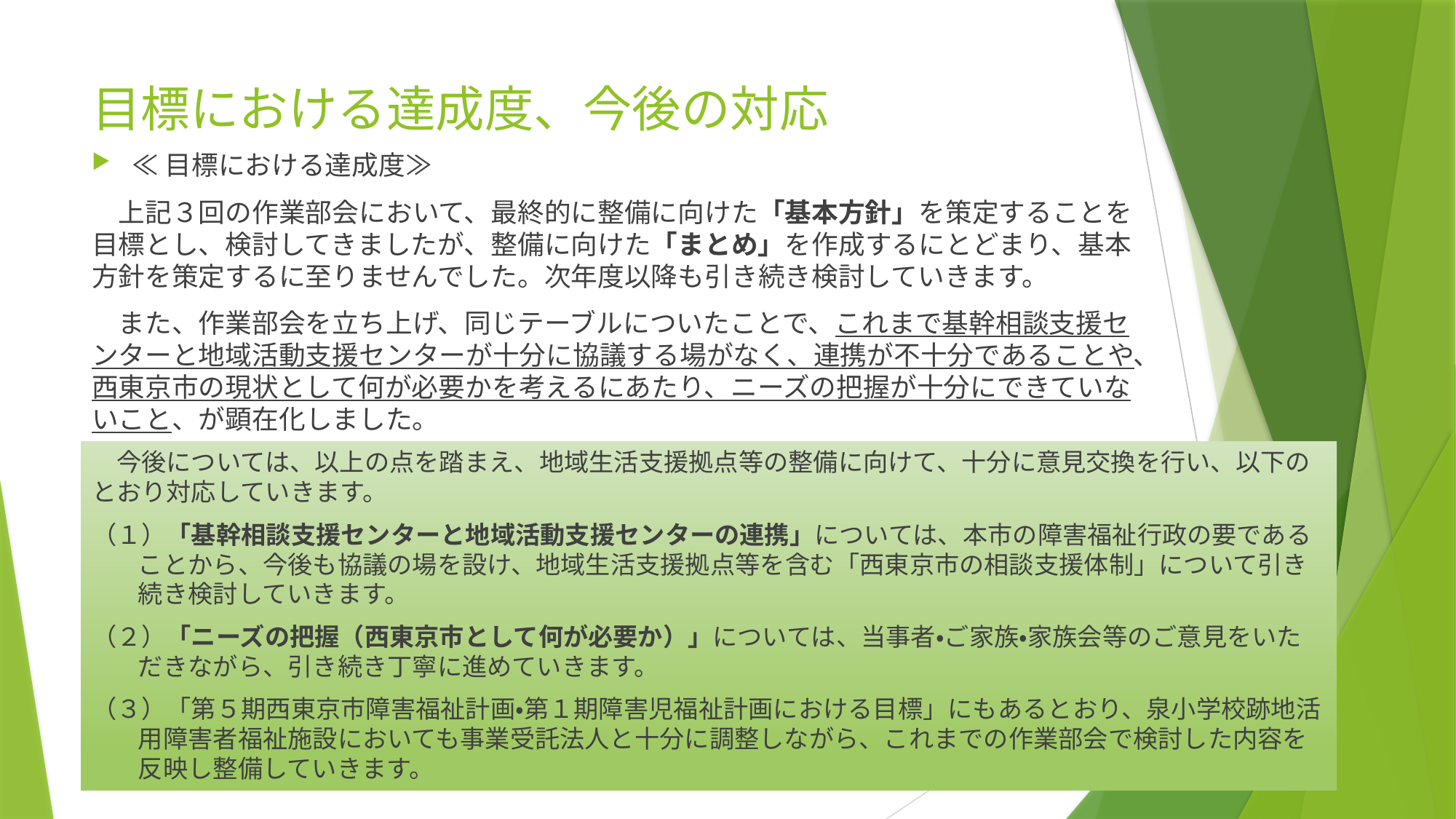

# 目標における達成度、今後の対応
≪目標における達成度≫
　上記３回の作業部会において、最終的に整備に向けた「基本方針」を策定することを目標とし、検討してきましたが、整備に向けた「まとめ」を作成するにとどまり、基本方針を策定するに至りませんでした。次年度以降も引き続き検討していきます。
　また、作業部会を立ち上げ、同じテーブルについたことで、これまで基幹相談支援センターと地域活動支援センターが十分に協議する場がなく、連携が不十分であることや、西東京市の現状として何が必要かを考えるにあたり、ニーズの把握が十分にできていないこと、が顕在化しました。
　今後については、以上の点を踏まえ、地域生活支援拠点等の整備に向けて、十分に意見交換を行い、以下のとおり対応していきます。
（１）「基幹相談支援センターと地域活動支援センターの連携」については、本市の障害福祉行政の要であることから、今後も協議の場を設け、地域生活支援拠点等を含む「西東京市の相談支援体制」について引き続き検討していきます。
（２）「ニーズの把握（西東京市として何が必要か）」については、当事者・ご家族・家族会等のご意見をいただきながら、引き続き丁寧に進めていきます。
（３）「第５期西東京市障害福祉計画・第１期障害児福祉計画における目標」にもあるとおり、泉小学校跡地活用障害者福祉施設においても事業受託法人と十分に調整しながら、これまでの作業部会で検討した内容を反映し整備していきます。